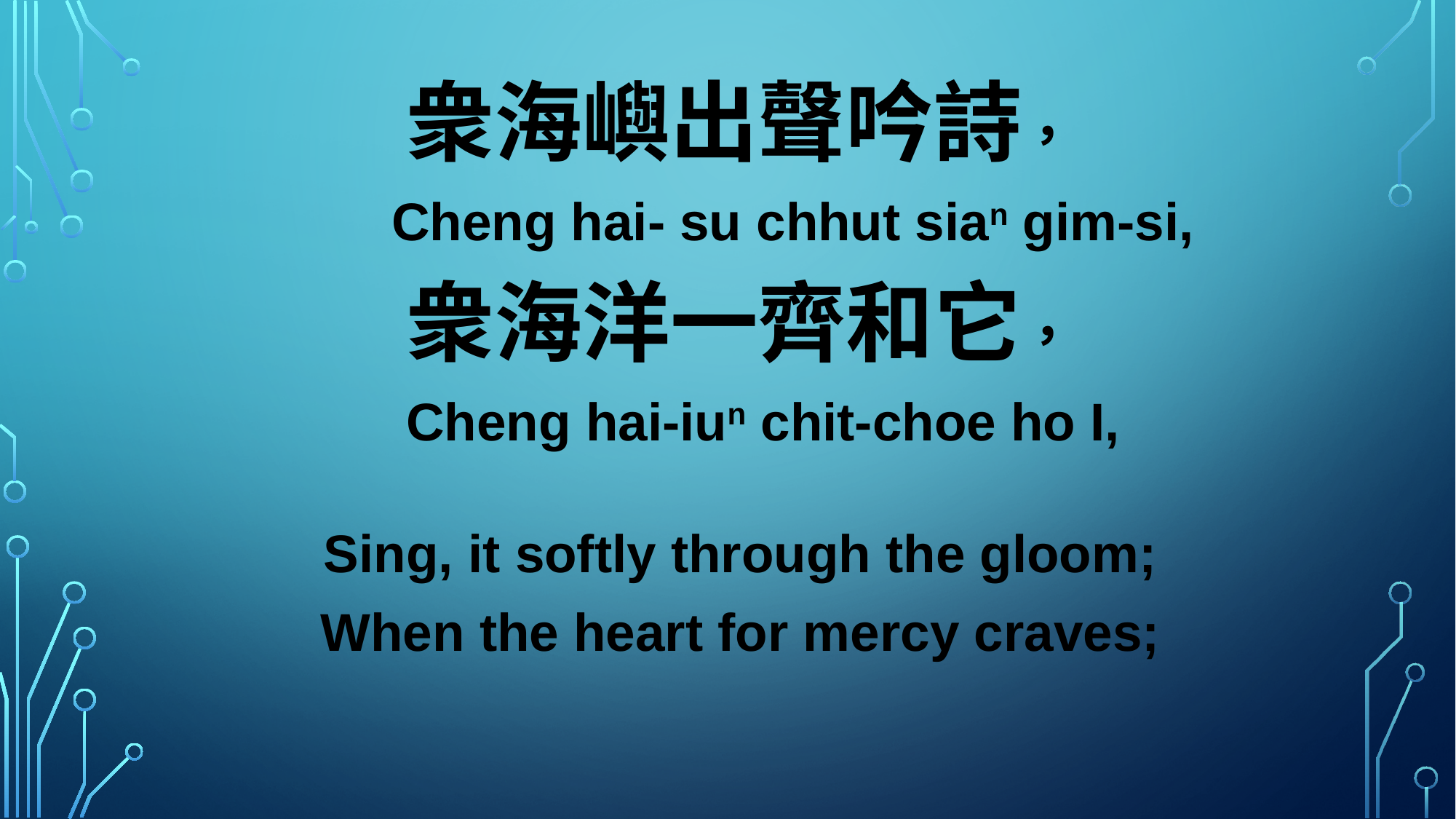

衆海嶼出聲吟詩，
            Cheng hai- su chhut sian gim-si,
衆海洋一齊和它，
             Cheng hai-iun chit-choe ho I,

Sing, it softly through the gloom;
When the heart for mercy craves;